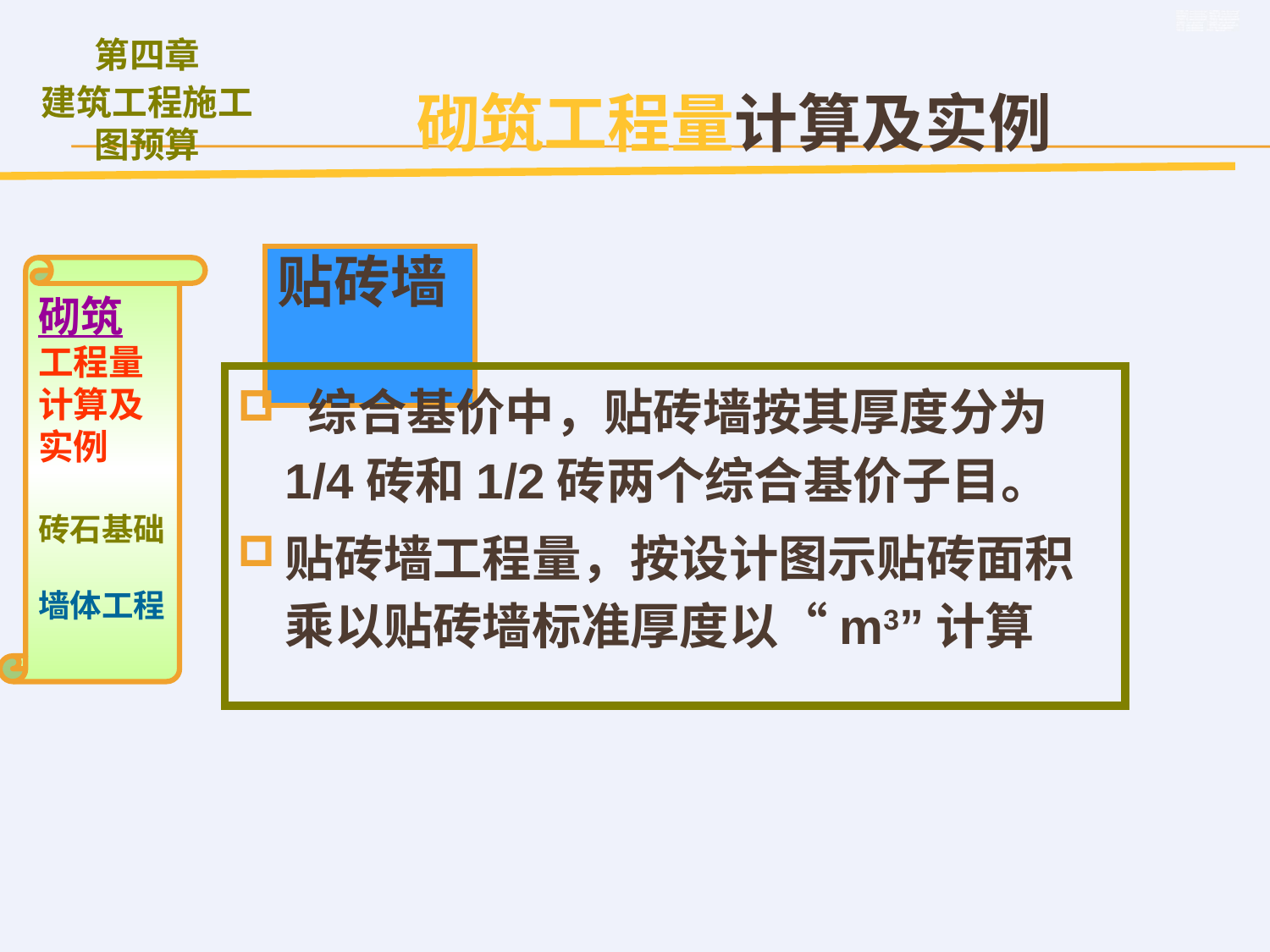

砌筑工程量计算及实例
# 贴砖墙
砌筑
工程量计算及实例

砖石基础

墙体工程

 综合基价中，贴砖墙按其厚度分为1/4砖和1/2砖两个综合基价子目。
贴砖墙工程量，按设计图示贴砖面积乘以贴砖墙标准厚度以“m3”计算
66